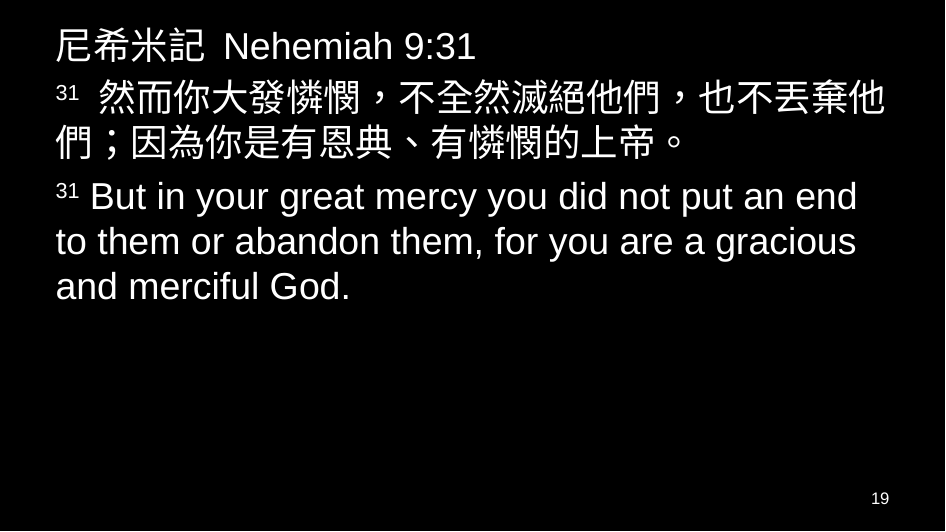

尼希米記 Nehemiah 9:31
31 然而你大發憐憫，不全然滅絕他們，也不丟棄他們；因為你是有恩典、有憐憫的上帝。
31 But in your great mercy you did not put an end to them or abandon them, for you are a gracious and merciful God.

19